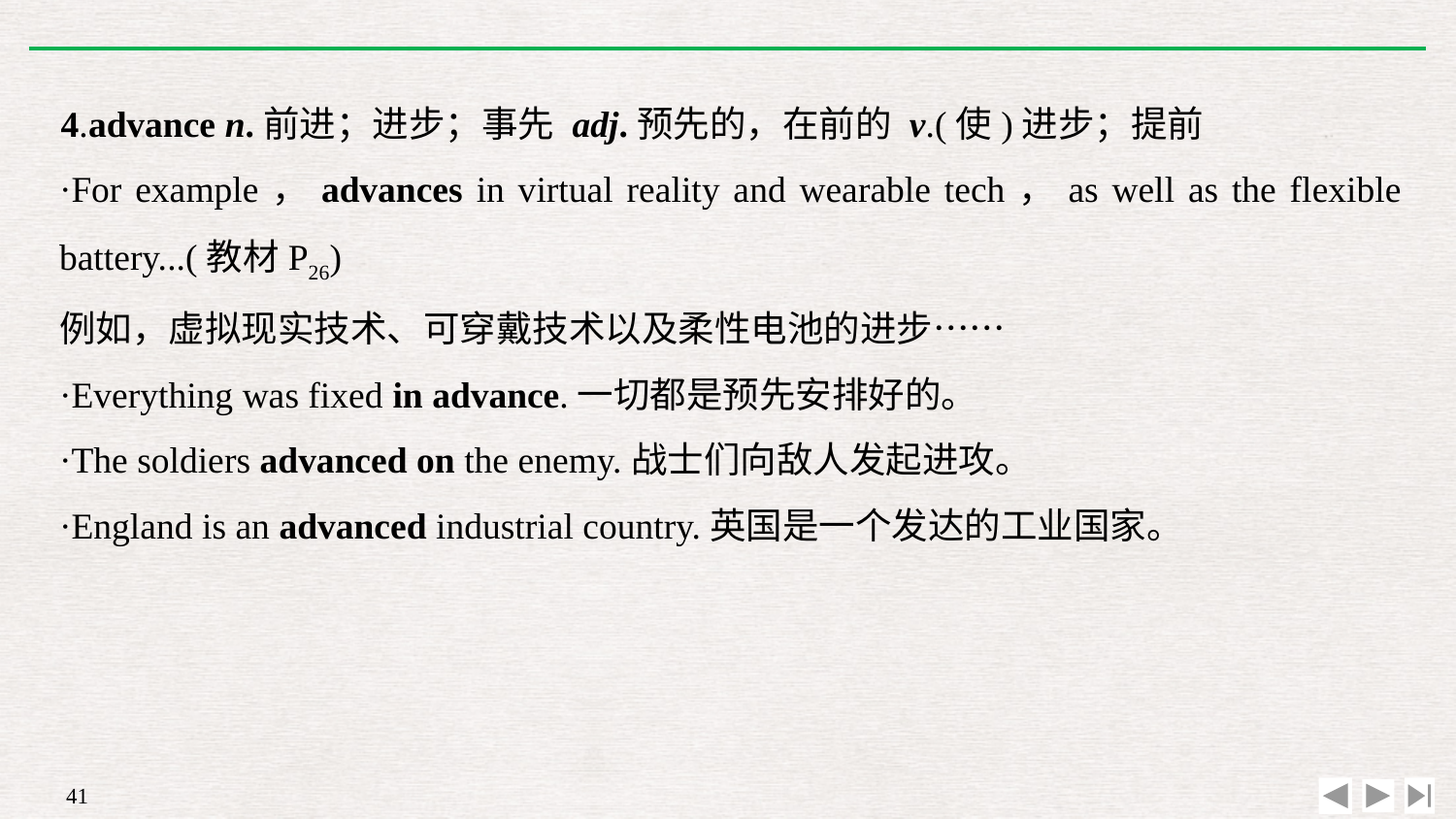

4.advance n.前进；进步；事先 adj.预先的，在前的 v.(使)进步；提前
·For example，advances in virtual reality and wearable tech，as well as the flexible battery...(教材P26)
例如，虚拟现实技术、可穿戴技术以及柔性电池的进步……
·Everything was fixed in advance.一切都是预先安排好的。
·The soldiers advanced on the enemy.战士们向敌人发起进攻。
·England is an advanced industrial country.英国是一个发达的工业国家。